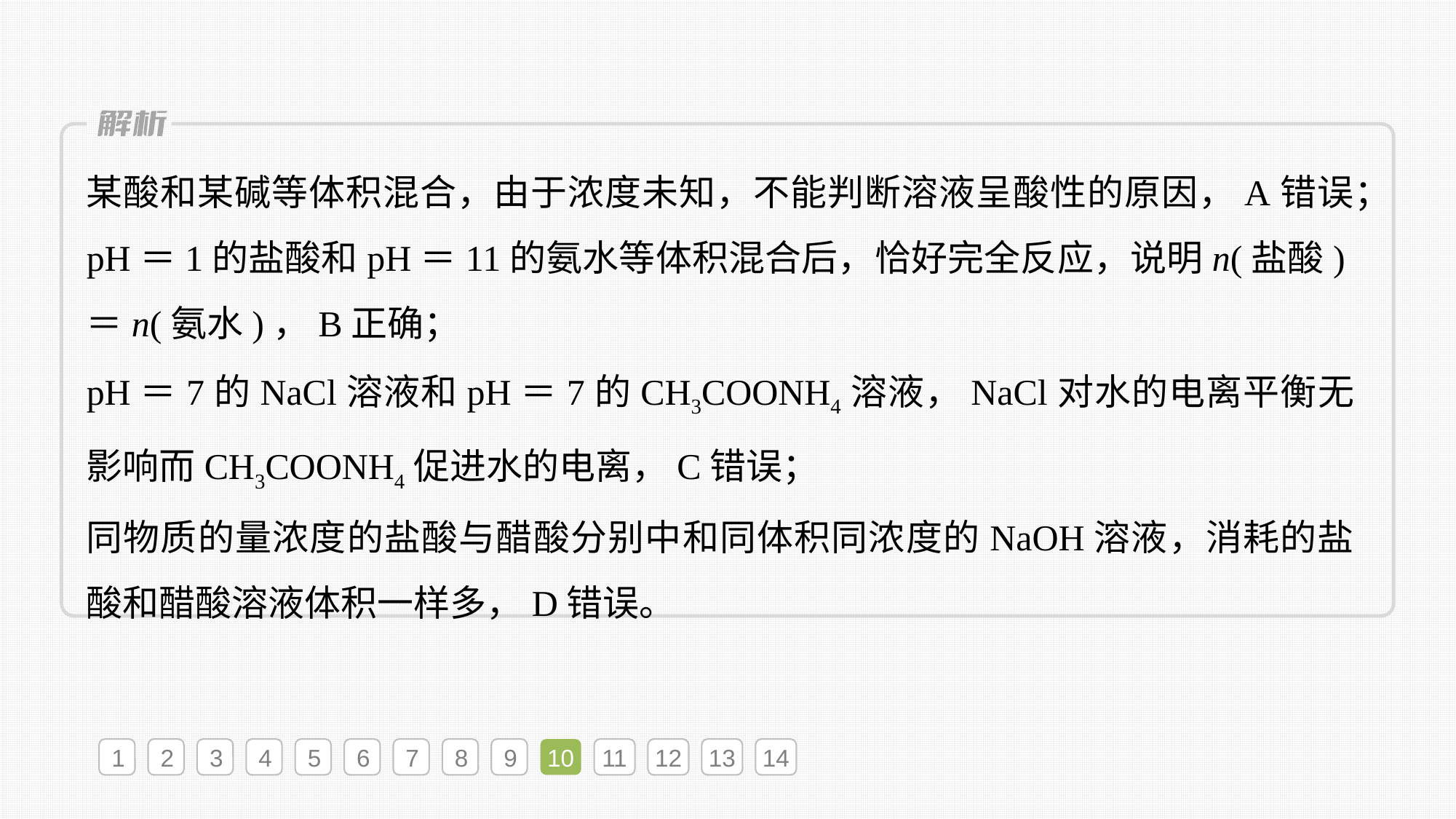

某酸和某碱等体积混合，由于浓度未知，不能判断溶液呈酸性的原因，A错误；
pH＝1的盐酸和pH＝11的氨水等体积混合后，恰好完全反应，说明n(盐酸)＝n(氨水)，B正确；
pH＝7的NaCl溶液和pH＝7的CH3COONH4溶液，NaCl对水的电离平衡无影响而CH3COONH4促进水的电离，C错误；
同物质的量浓度的盐酸与醋酸分别中和同体积同浓度的NaOH溶液，消耗的盐酸和醋酸溶液体积一样多，D错误。
1
2
3
4
5
6
7
8
9
10
11
12
13
14